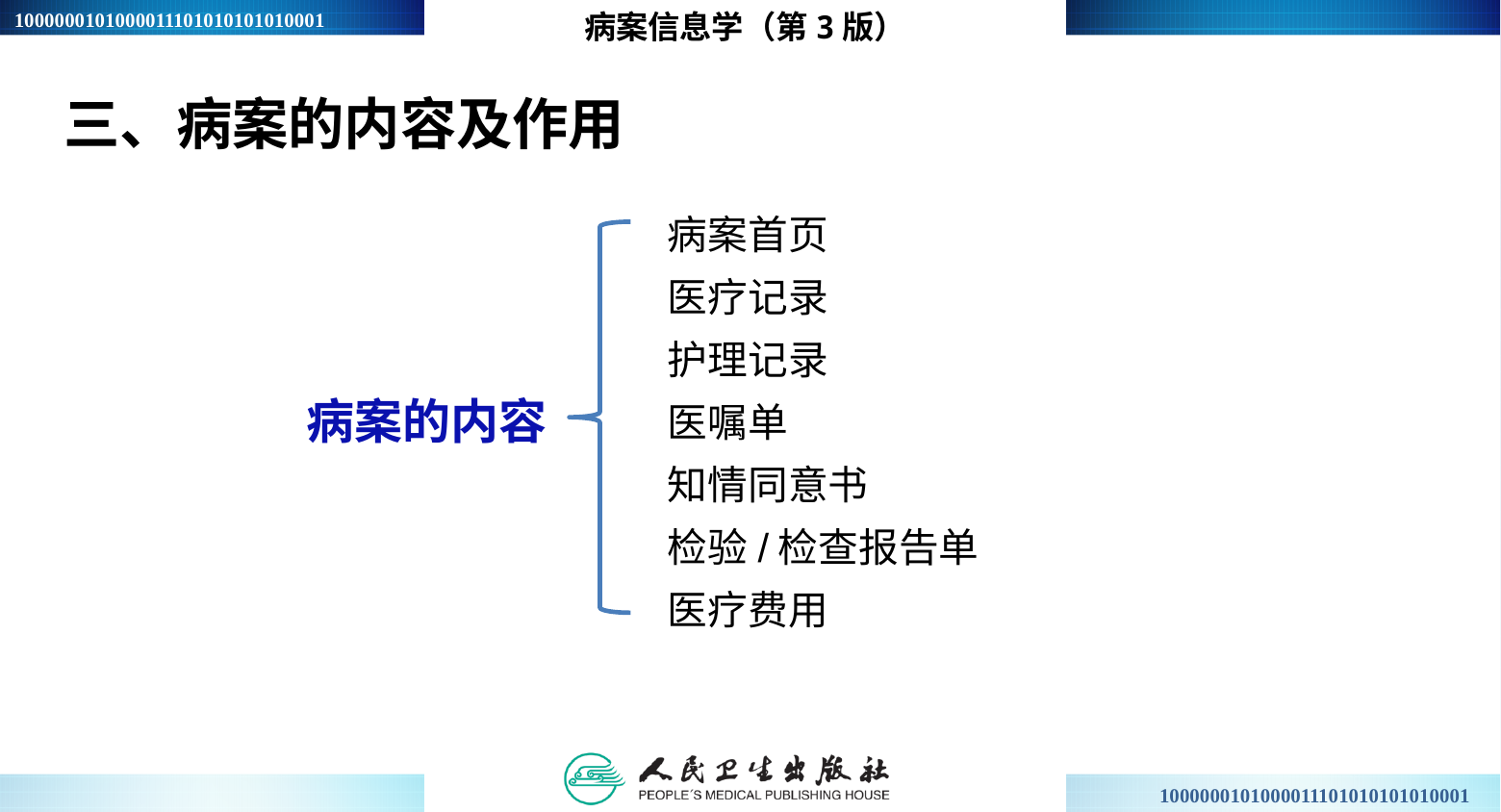

病案信息学（第3版）
三、病案的内容及作用
病案首页
医疗记录
护理记录
医嘱单
知情同意书
检验/检查报告单
医疗费用

病案的内容